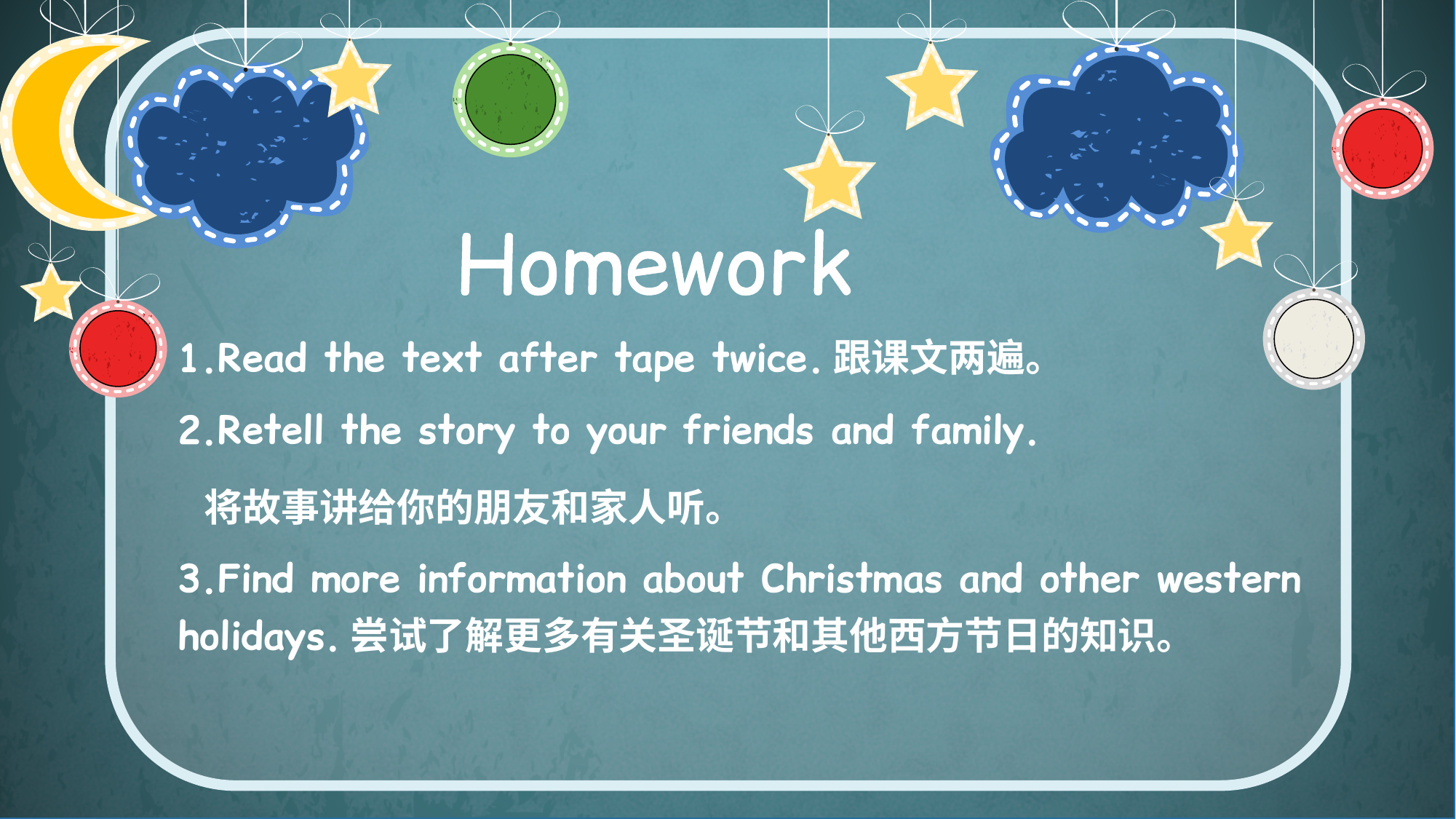

Homework

1.Read the text after tape twice.跟课文两遍。
2.Retell the story to your friends and family.
  将故事讲给你的朋友和家人听。
3.Find more information about Christmas and other western holidays.尝试了解更多有关圣诞节和其他西方节日的知识。

Change the Color of ANY of the items in this layout by double clicking on the item area in the graphic then right clicking on the graphic and choosing the fill tab. Chose your color and apply.
Another way to change the color is to go into the selection pane. Go to the “Home” tab (Upper Left) and select the “select” wording under editing and chose “selection pane”. From there you can select individual pieces of the object and change each one by clicking on the small arrow next to the objects.